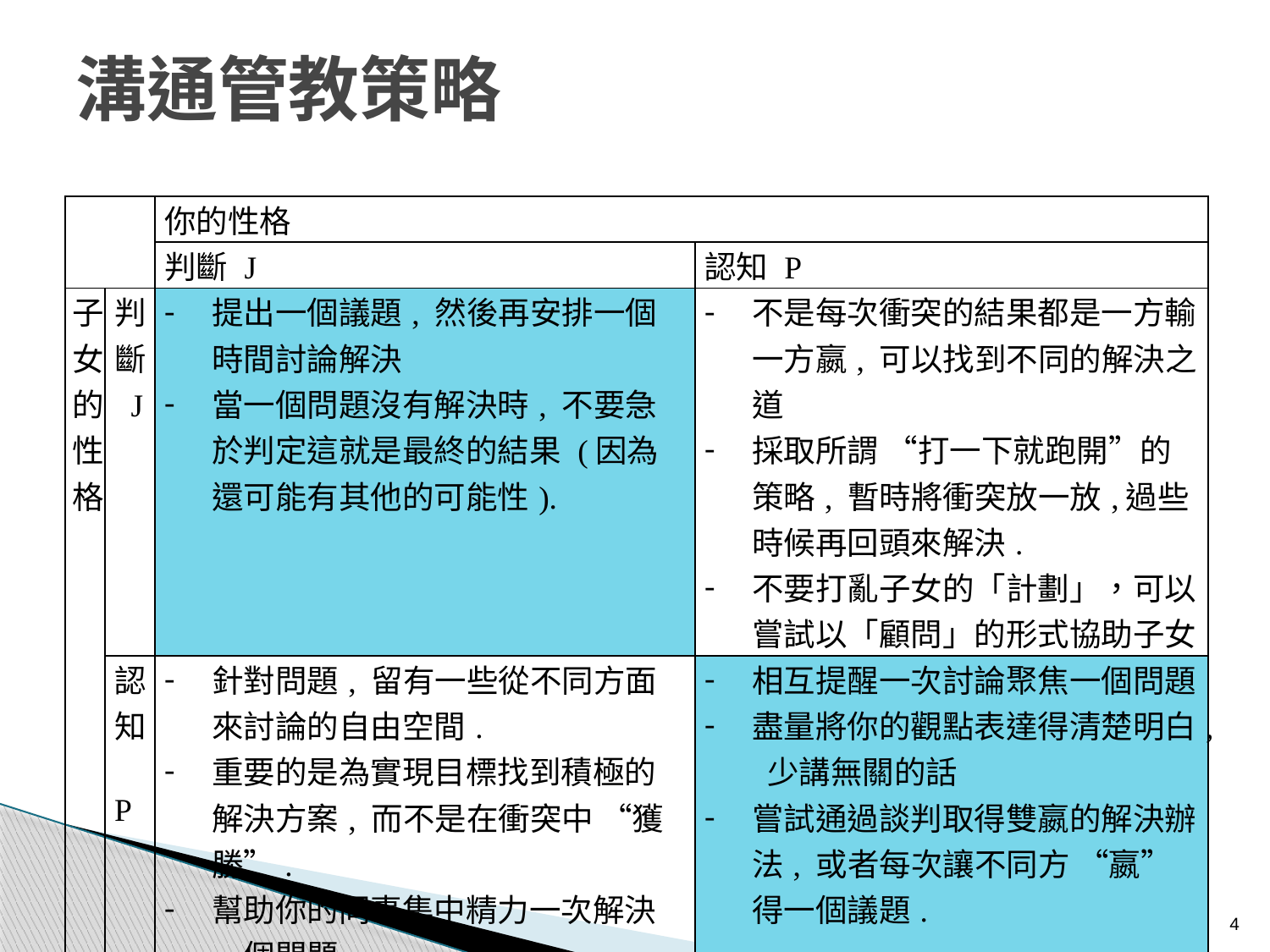

# 溝通管教策略
|  |  | 你的性格 |  |
| --- | --- | --- | --- |
|  |  | 判斷 J | 認知 P |
| 子女的性格 | 判斷 J | 提出一個議題, 然後再安排一個時間討論解決 當一個問題沒有解決時, 不要急於判定這就是最終的結果 (因為還可能有其他的可能性). | 不是每次衝突的結果都是一方輸一方嬴, 可以找到不同的解決之道 採取所謂 “打一下就跑開”的策略, 暫時將衝突放一放,過些時候再回頭來解決. 不要打亂子女的「計劃」，可以嘗試以「顧問」的形式協助子女 |
|  | 認知 P | 針對問題, 留有一些從不同方面來討論的自由空間. 重要的是為實現目標找到積極的解決方案, 而不是在衝突中 “獲勝”. 幫助你的同事集中精力一次解決一個問題 | 相互提醒一次討論聚焦一個問題 盡量將你的觀點表達得清楚明白, 少講無關的話 嘗試通過談判取得雙嬴的解決辦法, 或者每次讓不同方 “嬴”得一個議題. |
4